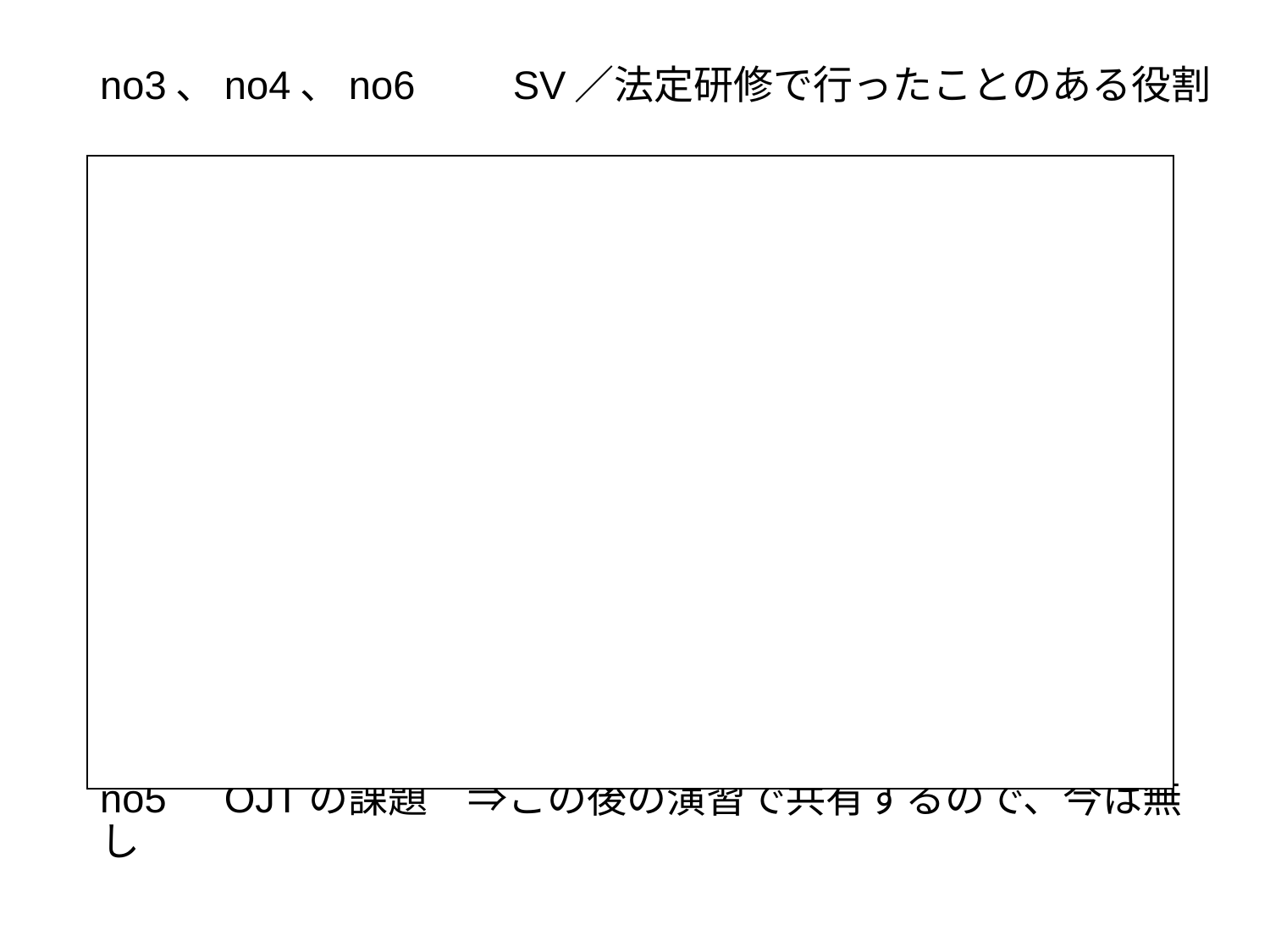

no3、no4、no6　　SV／法定研修で行ったことのある役割

no5　OJTの課題　⇒この後の演習で共有するので、今は無し